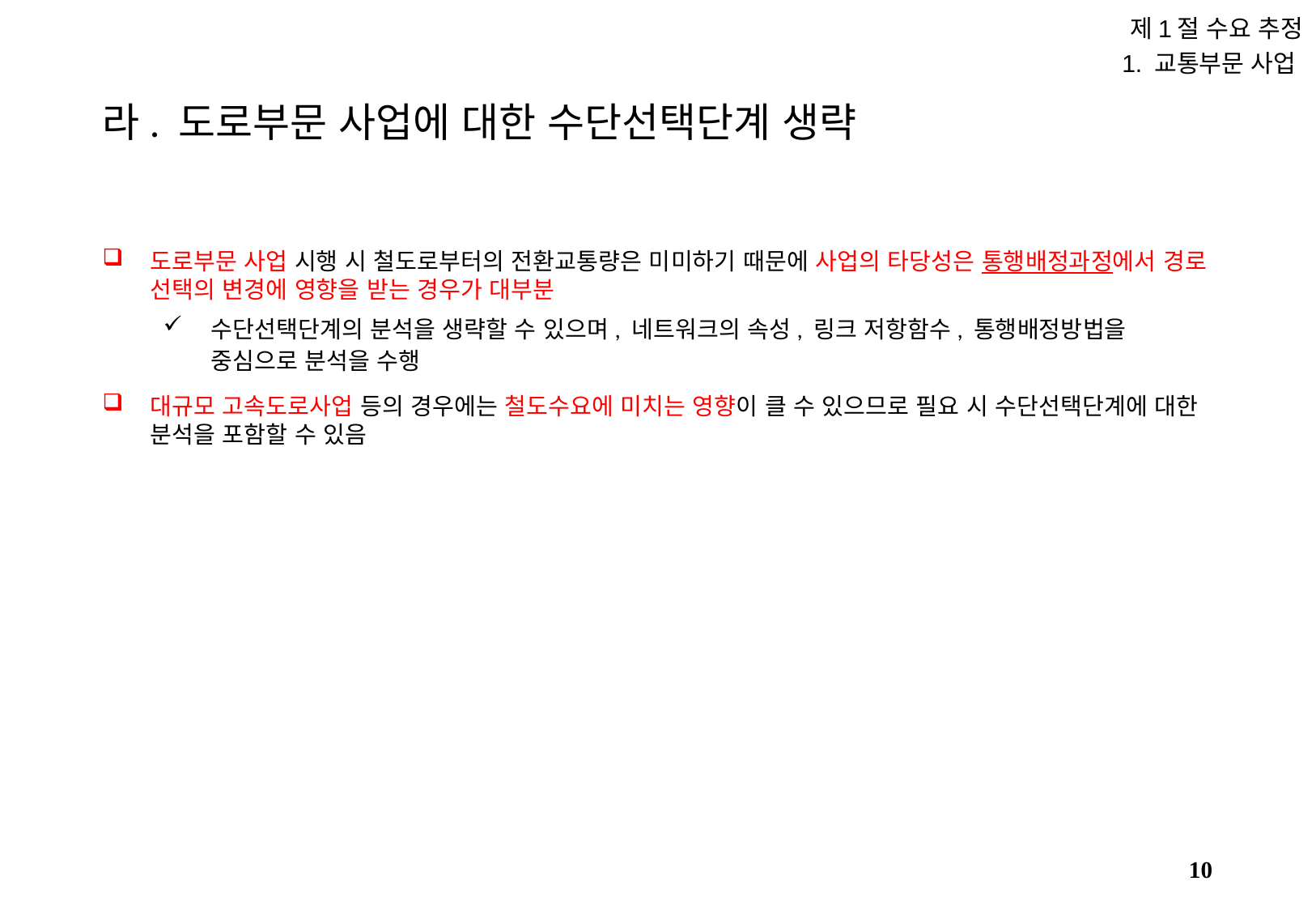

제1절 수요 추정
1. 교통부문 사업
# 라. 도로부문 사업에 대한 수단선택단계 생략
도로부문 사업 시행 시 철도로부터의 전환교통량은 미미하기 때문에 사업의 타당성은 통행배정과정에서 경로 선택의 변경에 영향을 받는 경우가 대부분
수단선택단계의 분석을 생략할 수 있으며, 네트워크의 속성, 링크 저항함수, 통행배정방법을 중심으로 분석을 수행
대규모 고속도로사업 등의 경우에는 철도수요에 미치는 영향이 클 수 있으므로 필요 시 수단선택단계에 대한 분석을 포함할 수 있음
10